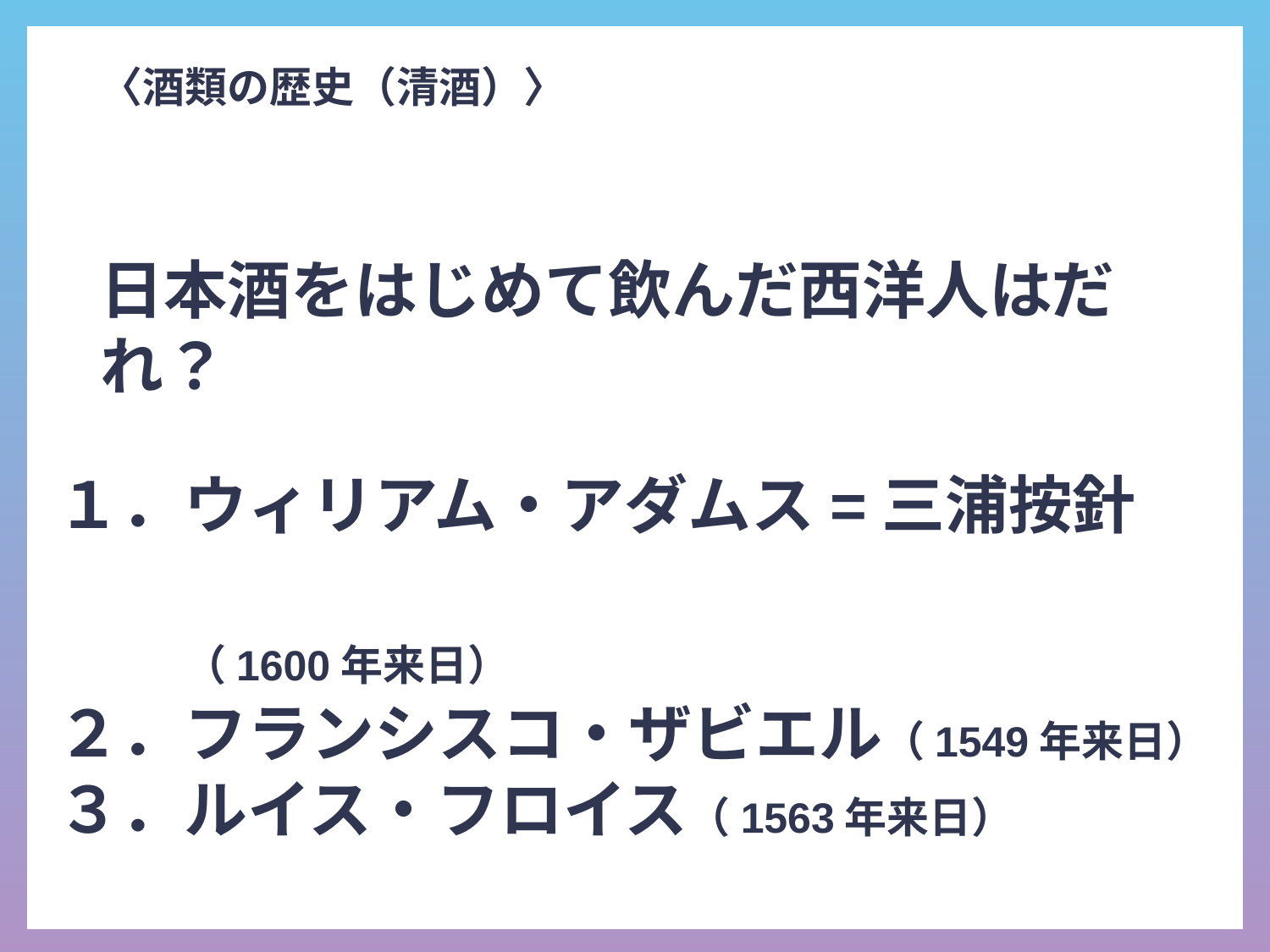

# 〈酒類の歴史（清酒）〉
日本酒をはじめて飲んだ西洋人はだれ？
１．ウィリアム・アダムス=三浦按針
　　（1600年来日）
２．フランシスコ・ザビエル（1549年来日）
３．ルイス・フロイス（1563年来日）